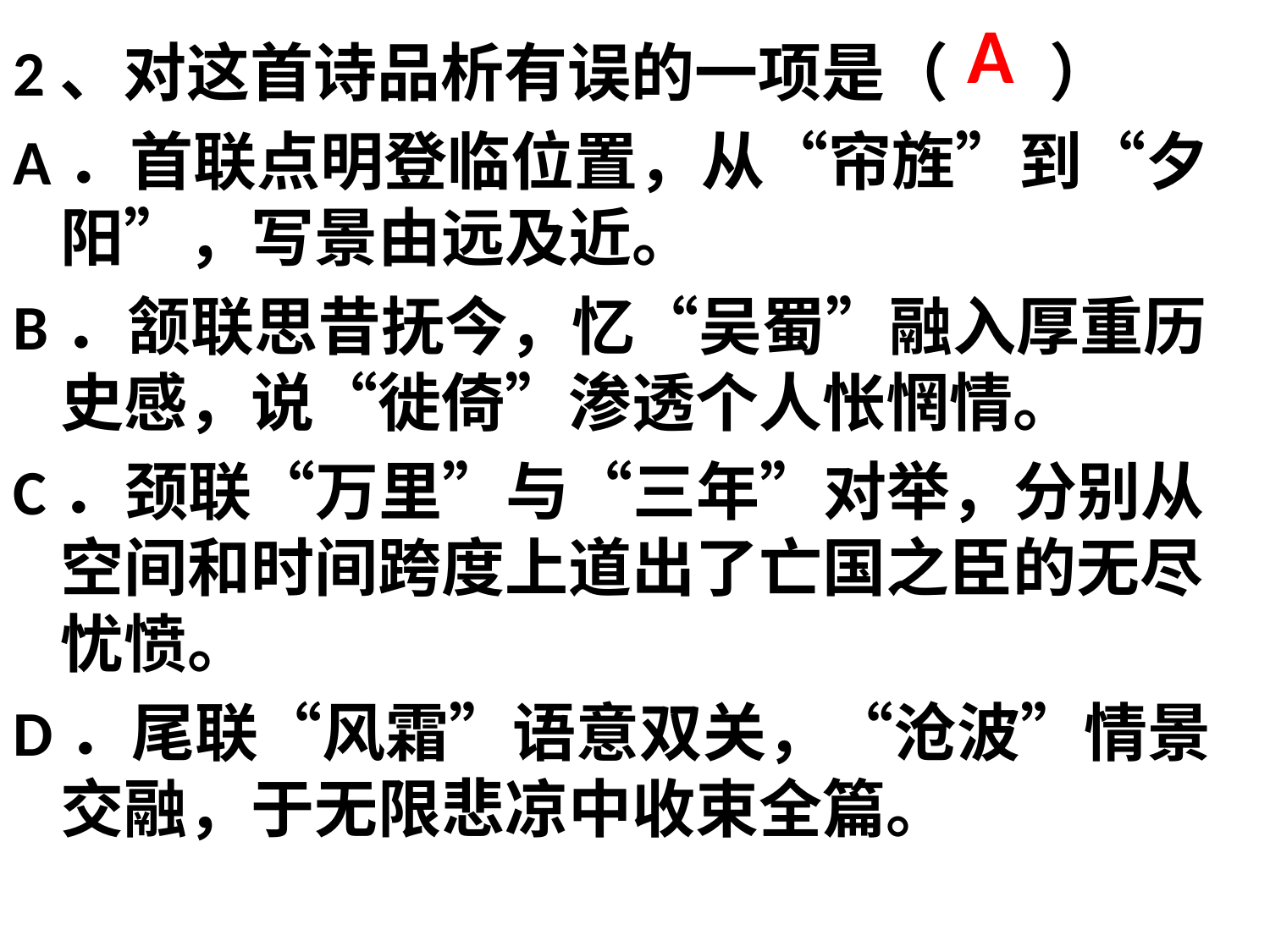

A
2、对这首诗品析有误的一项是（       ）
A．首联点明登临位置，从“帘旌”到“夕阳”，写景由远及近。
B．颔联思昔抚今，忆“吴蜀”融入厚重历史感，说“徙倚”渗透个人怅惘情。
C．颈联“万里”与“三年”对举，分别从空间和时间跨度上道出了亡国之臣的无尽忧愤。
D．尾联“风霜”语意双关，“沧波”情景交融，于无限悲凉中收束全篇。